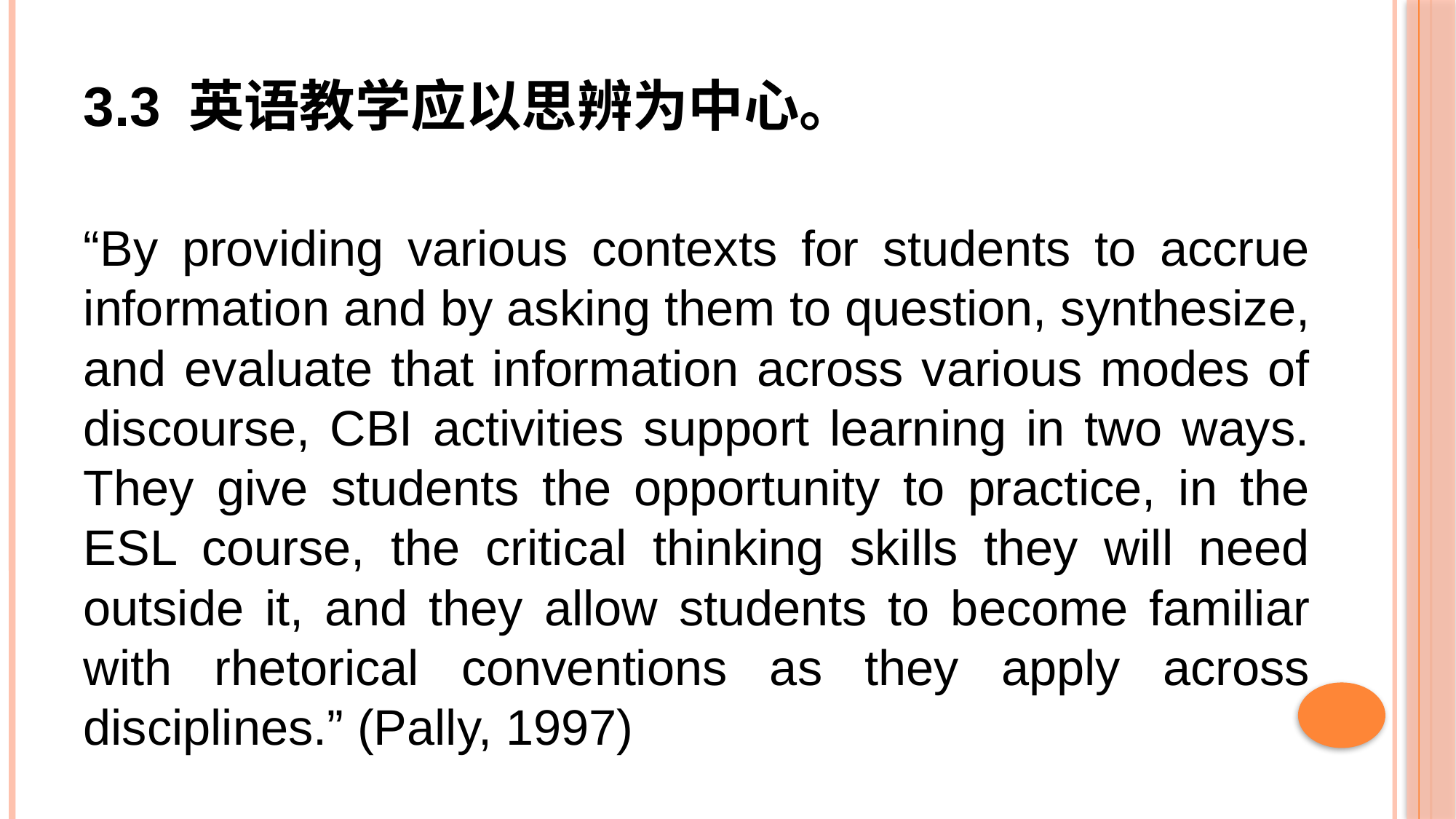

3.3 英语教学应以思辨为中心。

“By providing various contexts for students to accrue information and by asking them to question, synthesize, and evaluate that information across various modes of discourse, CBI activities support learning in two ways. They give students the opportunity to practice, in the ESL course, the critical thinking skills they will need outside it, and they allow students to become familiar with rhetorical conventions as they apply across disciplines.” (Pally, 1997)